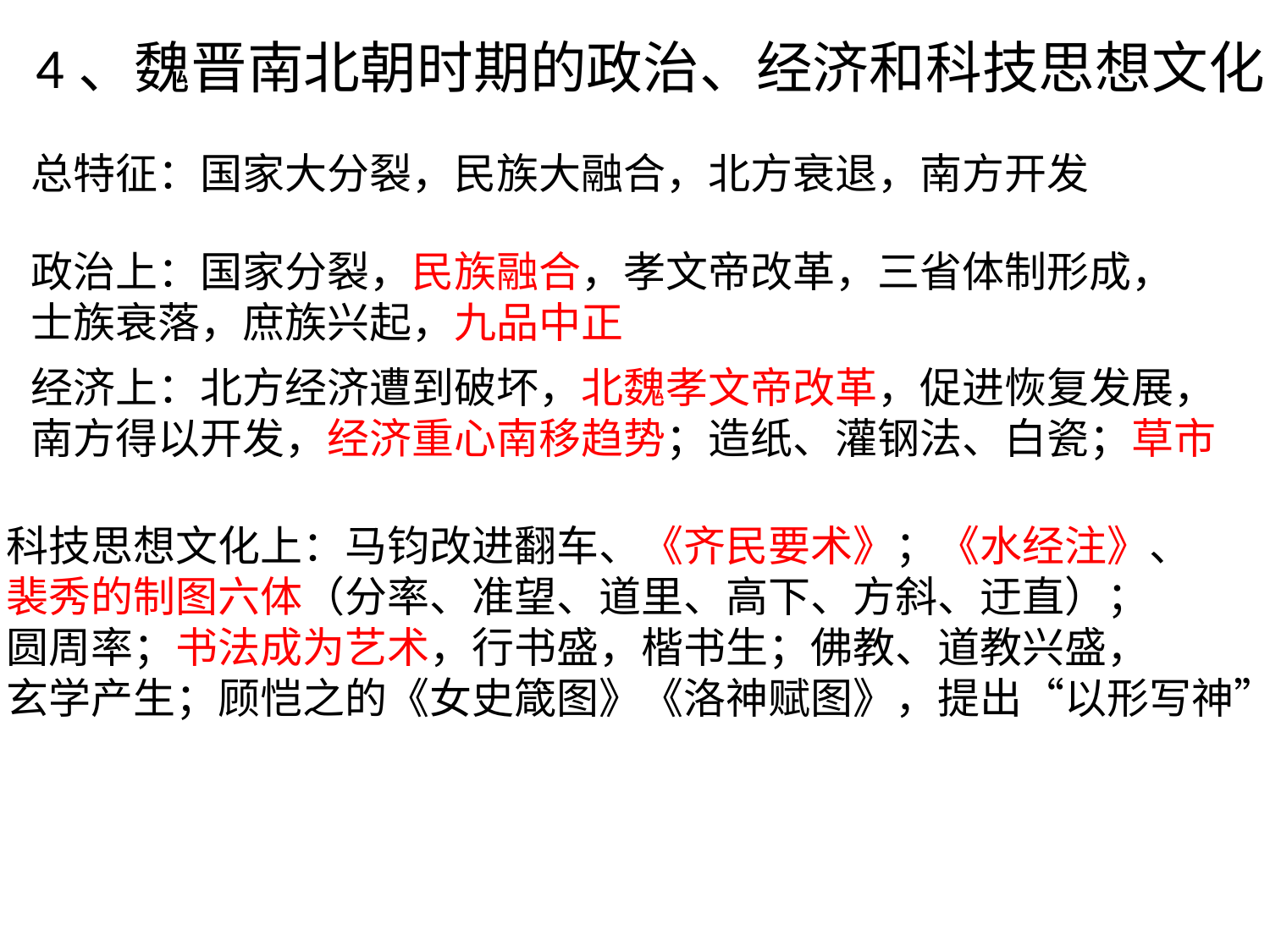

4、魏晋南北朝时期的政治、经济和科技思想文化
总特征：国家大分裂，民族大融合，北方衰退，南方开发
政治上：国家分裂，民族融合，孝文帝改革，三省体制形成，
士族衰落，庶族兴起，九品中正
经济上：北方经济遭到破坏，北魏孝文帝改革，促进恢复发展，
南方得以开发，经济重心南移趋势；造纸、灌钢法、白瓷；草市
科技思想文化上：马钧改进翻车、《齐民要术》；《水经注》、
裴秀的制图六体（分率、准望、道里、高下、方斜、迂直）；
圆周率；书法成为艺术，行书盛，楷书生；佛教、道教兴盛，
玄学产生；顾恺之的《女史箴图》《洛神赋图》，提出“以形写神”